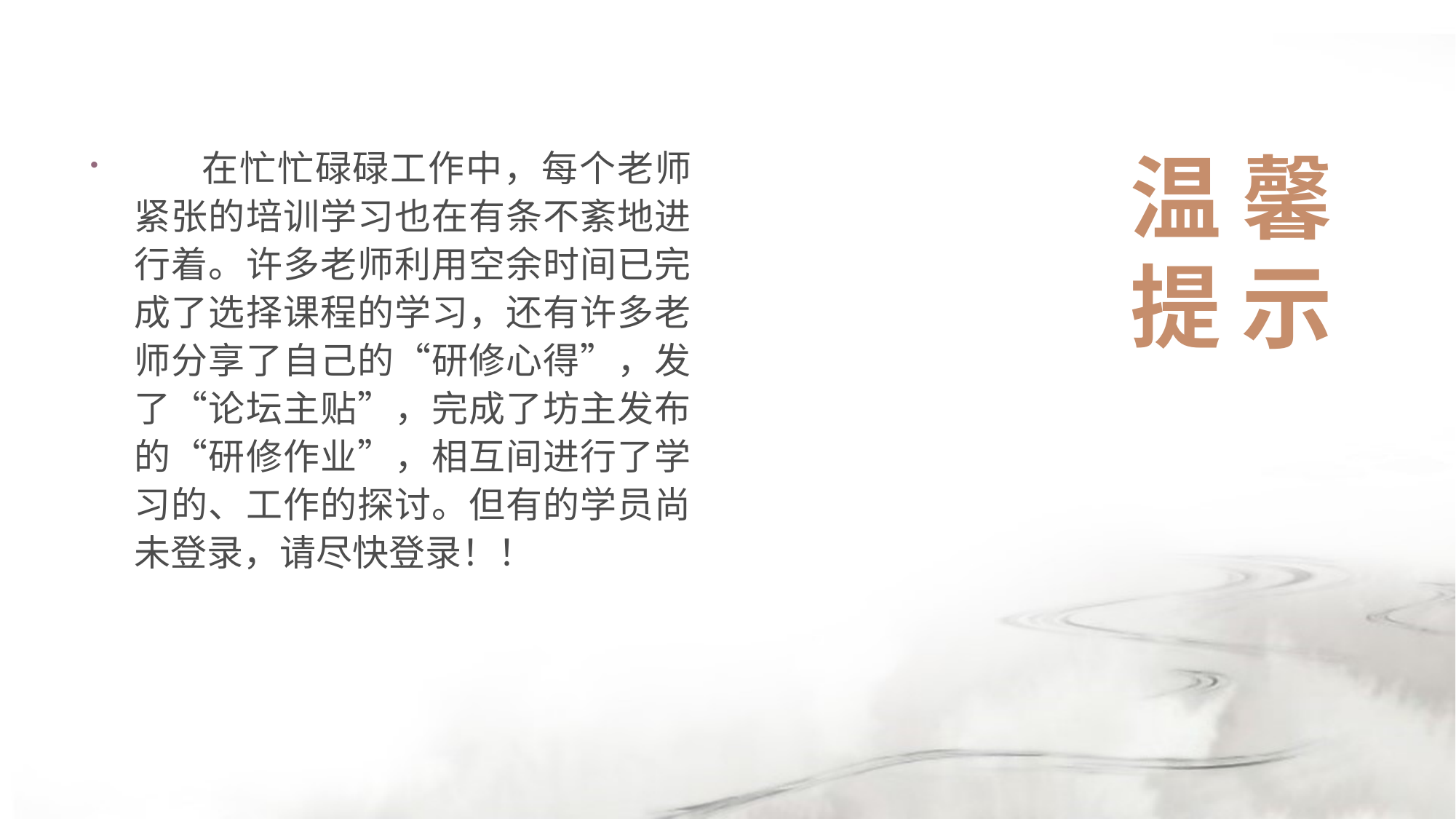

#
      在忙忙碌碌工作中，每个老师紧张的培训学习也在有条不紊地进行着。许多老师利用空余时间已完成了选择课程的学习，还有许多老师分享了自己的“研修心得”，发了“论坛主贴”，完成了坊主发布的“研修作业”，相互间进行了学习的、工作的探讨。但有的学员尚未登录，请尽快登录！！

温 馨提 示